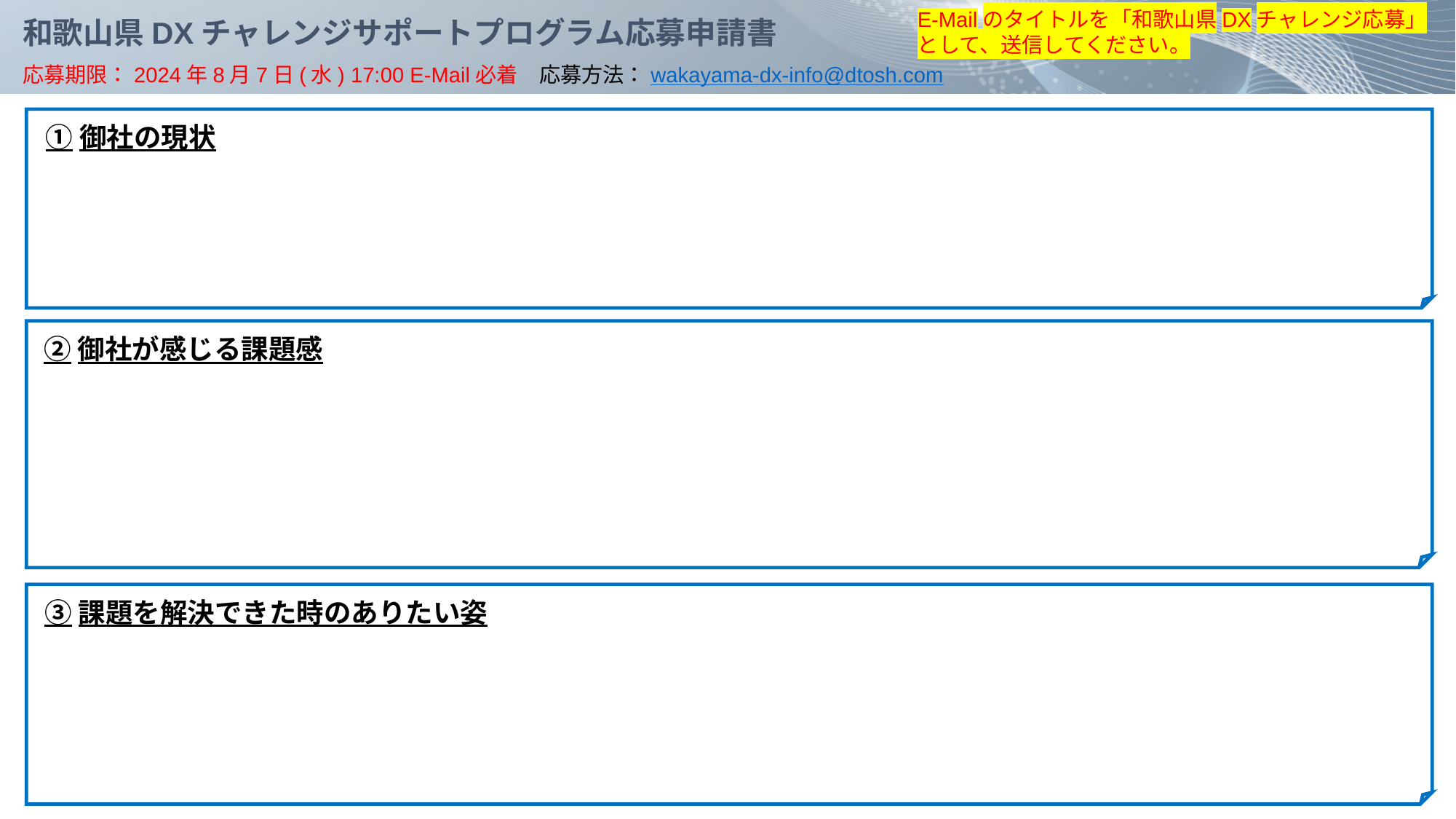

E-Mailのタイトルを「和歌山県DXチャレンジ応募」
として、送信してください。
# 和歌山県DXチャレンジサポートプログラム応募申請書
応募期限：2024年8月7日(水) 17:00 E-Mail必着　応募方法：wakayama-dx-info@dtosh.com

①御社の現状

②御社が感じる課題感

③課題を解決できた時のありたい姿